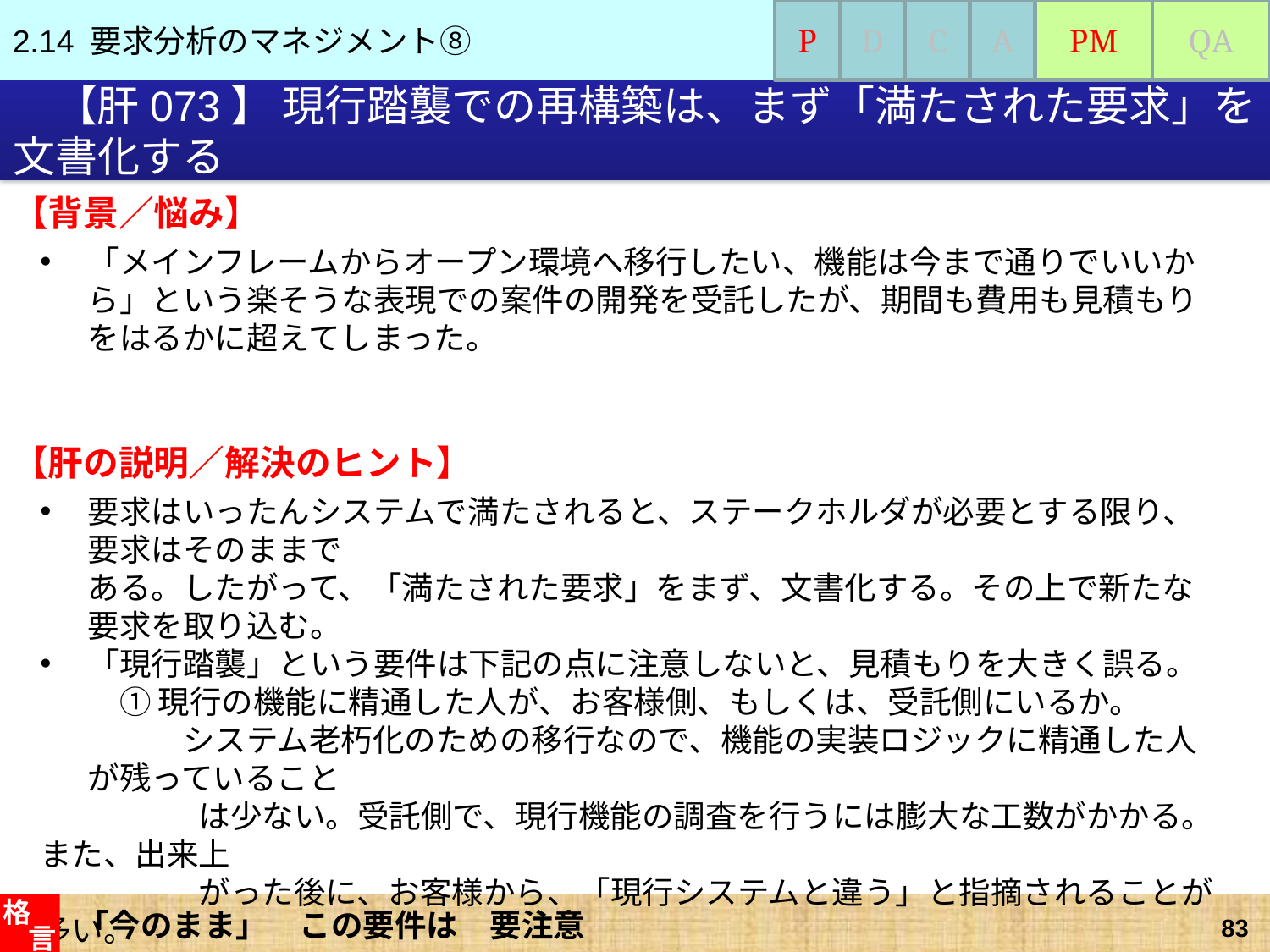

2.14 要求分析のマネジメント⑧
P
D
C
A
PM
QA
# 【肝073】 現行踏襲での再構築は、まず「満たされた要求」を文書化する
【背景／悩み】
「メインフレームからオープン環境へ移行したい、機能は今まで通りでいいから」という楽そうな表現での案件の開発を受託したが、期間も費用も見積もりをはるかに超えてしまった。
【肝の説明／解決のヒント】
要求はいったんシステムで満たされると、ステークホルダが必要とする限り、要求はそのままで
ある。したがって、「満たされた要求」をまず、文書化する。その上で新たな要求を取り込む。
「現行踏襲」という要件は下記の点に注意しないと、見積もりを大きく誤る。
　① 現行の機能に精通した人が、お客様側、もしくは、受託側にいるか。
　　　システム老朽化のための移行なので、機能の実装ロジックに精通した人が残っていること
　　　　　は少ない。受託側で、現行機能の調査を行うには膨大な工数がかかる。また、出来上
　　　　　がった後に、お客様から、「現行システムと違う」と指摘されることが多い。
　    ② COBOLからJavaといった言語をツール変換する場合の変換率は、なるべく多くの
　　　    サンプリングで変換を実施し、信憑性を確保すること。
　　　  （手修正が予想以上に必要となった事例が多い）
「今のまま」　この要件は　要注意
格
言
83